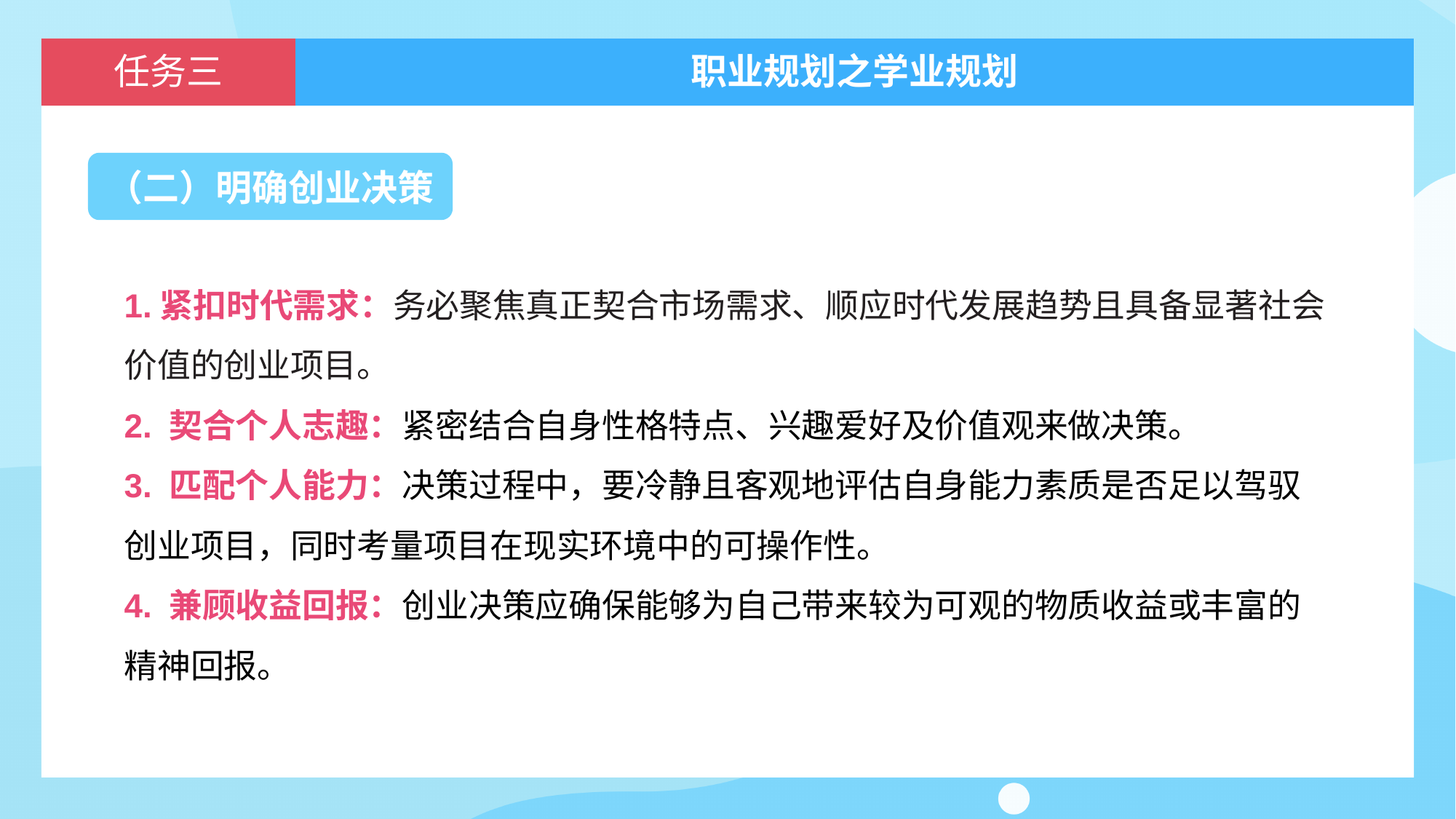

任务三
职业规划之学业规划
（二）明确创业决策
1.紧扣时代需求：务必聚焦真正契合市场需求、顺应时代发展趋势且具备显著社会价值的创业项目。
2. 契合个人志趣：紧密结合自身性格特点、兴趣爱好及价值观来做决策。
3. 匹配个人能力：决策过程中，要冷静且客观地评估自身能力素质是否足以驾驭创业项目，同时考量项目在现实环境中的可操作性。
4. 兼顾收益回报：创业决策应确保能够为自己带来较为可观的物质收益或丰富的精神回报。